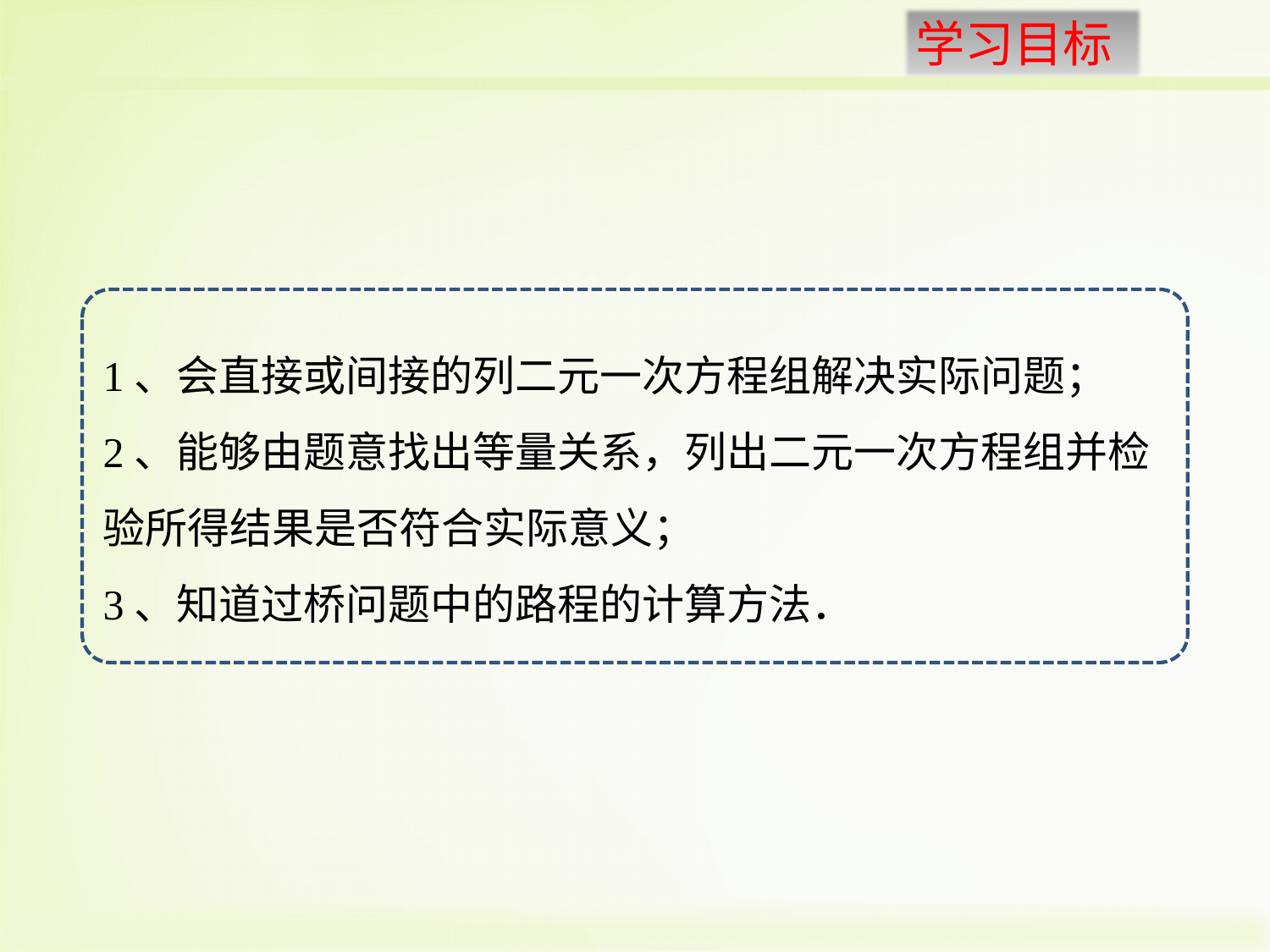

1、会直接或间接的列二元一次方程组解决实际问题；
2、能够由题意找出等量关系，列出二元一次方程组并检验所得结果是否符合实际意义；
3、知道过桥问题中的路程的计算方法．